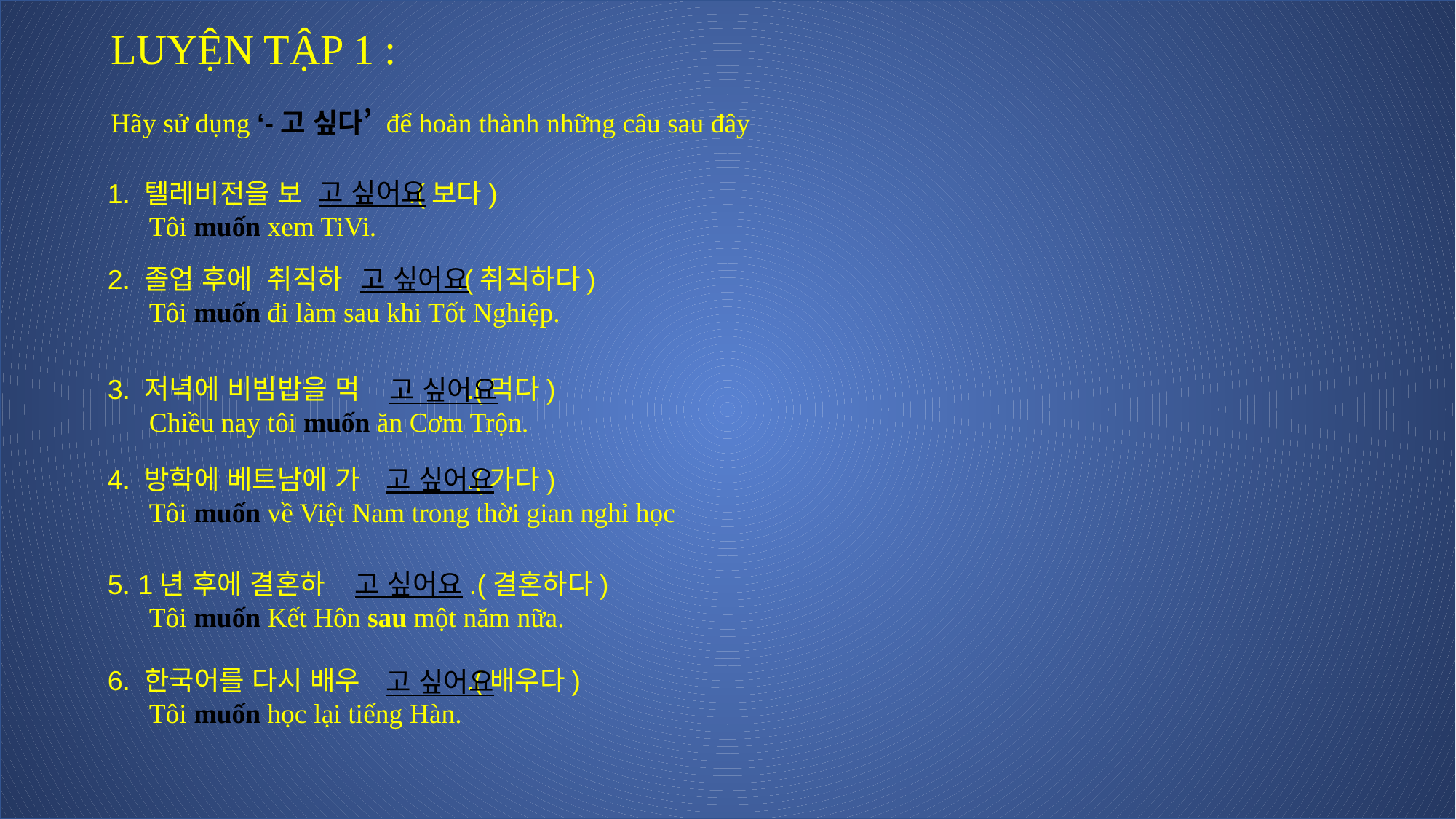

LUYỆN TẬP 1 :

Hãy sử dụng ‘-고 싶다’ để hoàn thành những câu sau đây
고 싶어요
1. 텔레비전을 보             .(보다)
      Tôi muốn xem TiVi.
고 싶어요
2. 졸업 후에  취직하              .(취직하다)
      Tôi muốn đi làm sau khi Tốt Nghiệp.
3. 저녁에 비빔밥을 먹             .(먹다)
      Chiều nay tôi muốn ăn Cơm Trộn.
고 싶어요
고 싶어요
4. 방학에 베트남에 가             .(가다)
      Tôi muốn về Việt Nam trong thời gian nghỉ học
고 싶어요
5. 1년 후에 결혼하                  .(결혼하다)
      Tôi muốn Kết Hôn sau một năm nữa.
6. 한국어를 다시 배우             .(배우다)
      Tôi muốn học lại tiếng Hàn.
고 싶어요